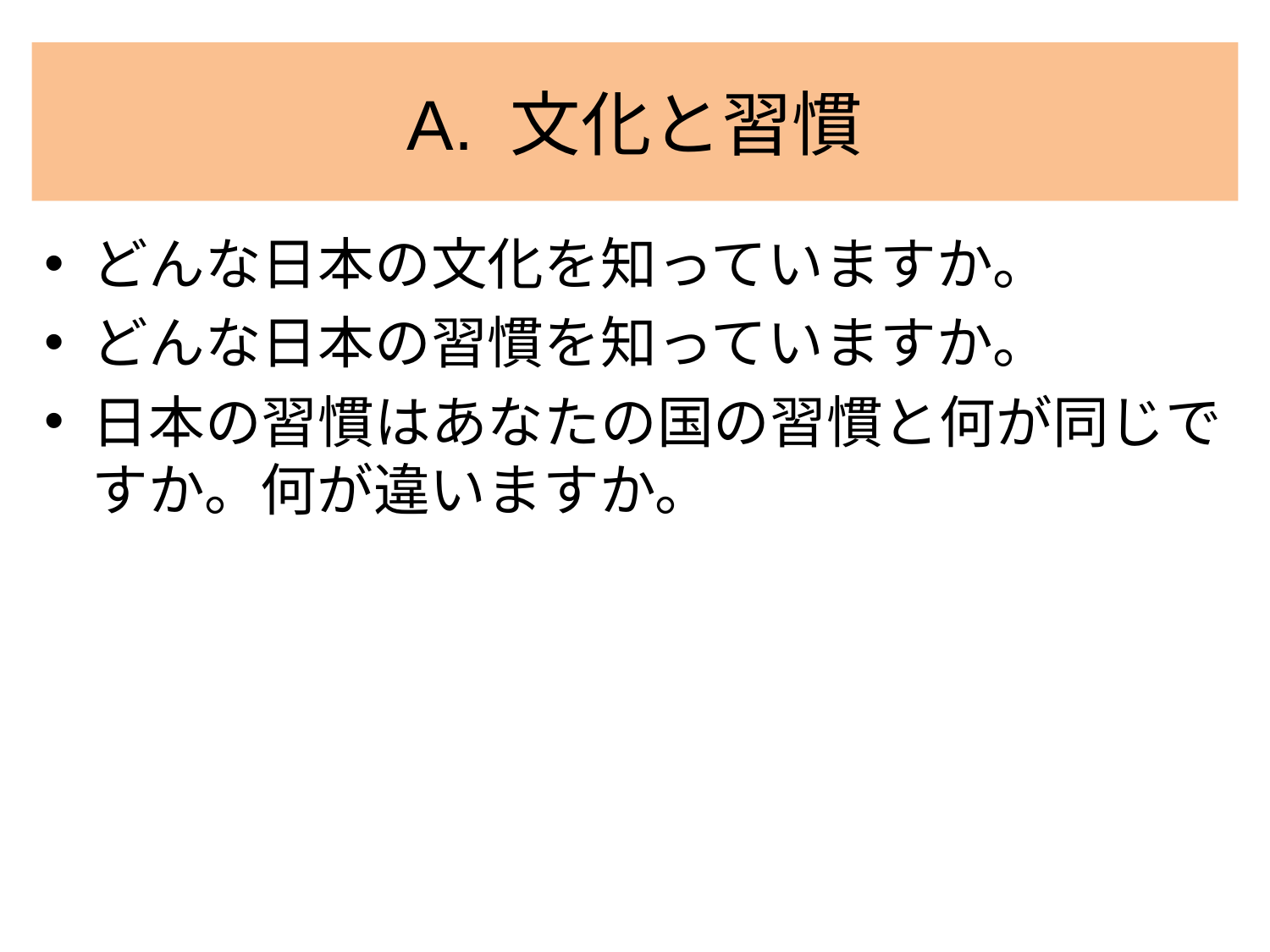

# A. 文化と習慣
どんな日本の文化を知っていますか。
どんな日本の習慣を知っていますか。
日本の習慣はあなたの国の習慣と何が同じですか。何が違いますか。